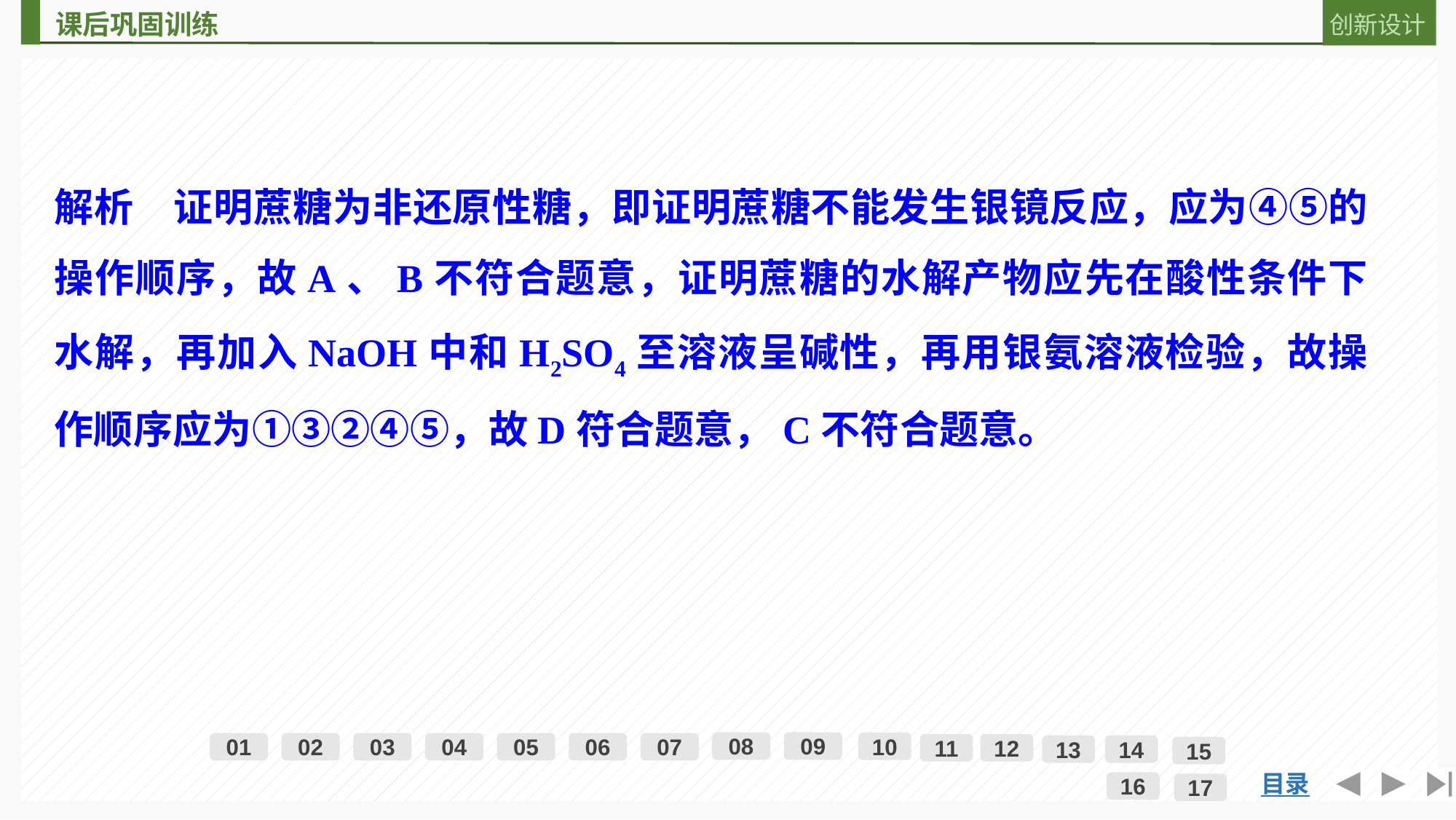

解析　证明蔗糖为非还原性糖，即证明蔗糖不能发生银镜反应，应为④⑤的操作顺序，故A、B不符合题意，证明蔗糖的水解产物应先在酸性条件下水解，再加入NaOH中和H2SO4至溶液呈碱性，再用银氨溶液检验，故操作顺序应为①③②④⑤，故D符合题意，C不符合题意。